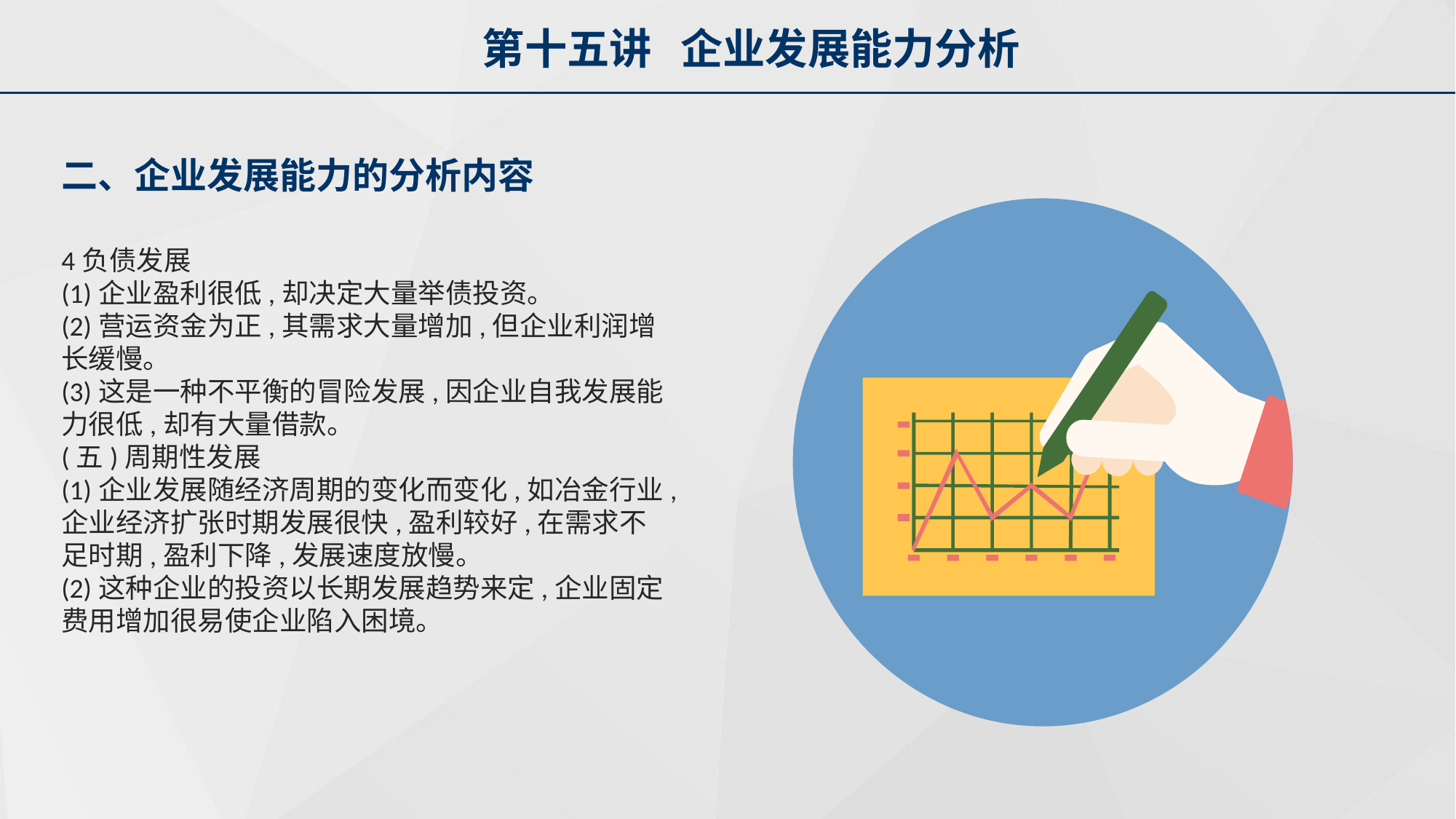

第十五讲   企业发展能力分析
二、企业发展能力的分析内容

4负债发展
(1)企业盈利很低,却决定大量举债投资。
(2)营运资金为正,其需求大量增加,但企业利润增长缓慢。
(3)这是一种不平衡的冒险发展,因企业自我发展能力很低,却有大量借款。
(五)周期性发展
(1)企业发展随经济周期的变化而变化,如冶金行业,企业经济扩张时期发展很快,盈利较好,在需求不足时期,盈利下降,发展速度放慢。
(2)这种企业的投资以长期发展趋势来定,企业固定费用增加很易使企业陷入困境。